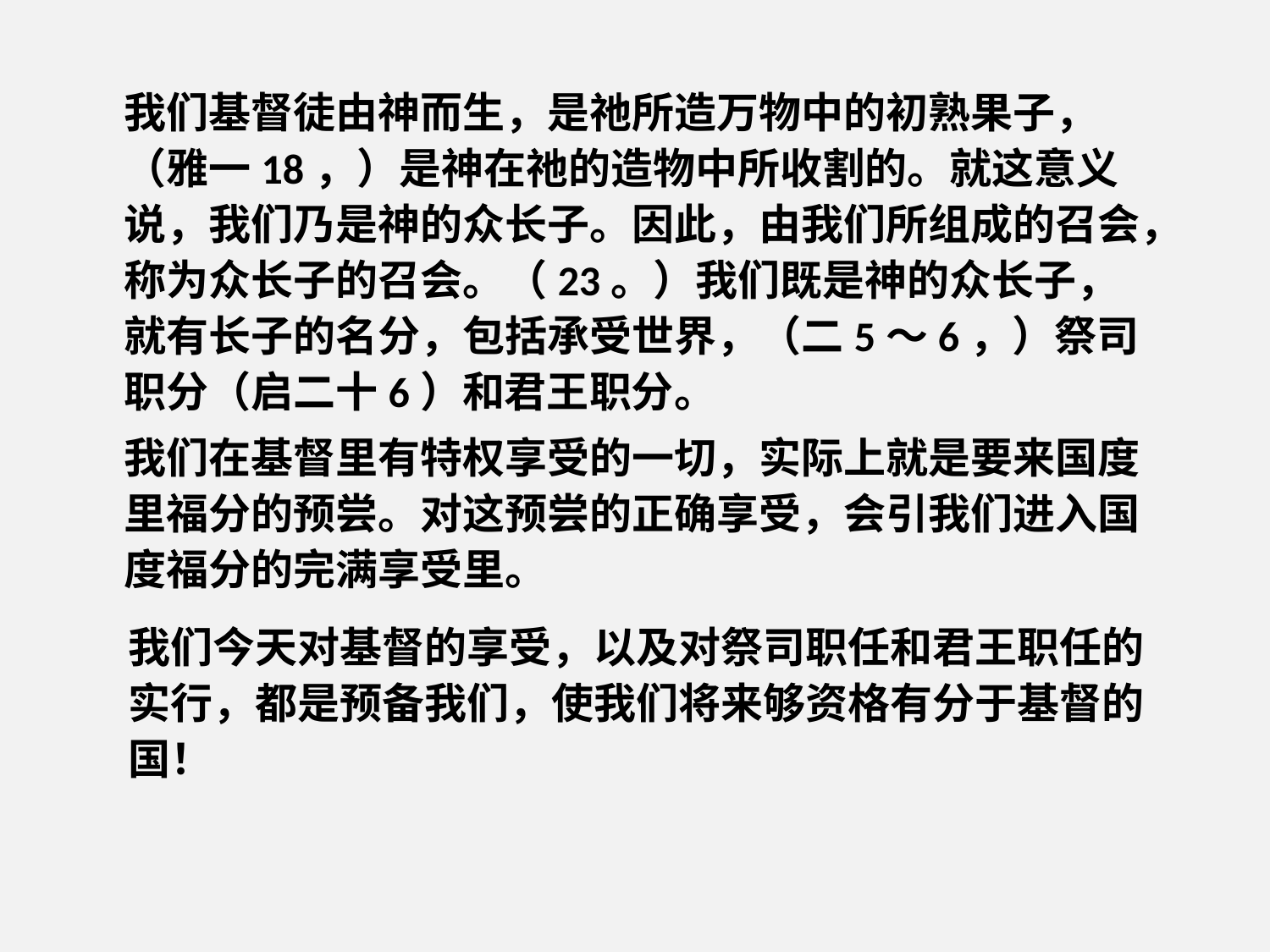

我们基督徒由神而生，是祂所造万物中的初熟果子，（雅一18，）是神在祂的造物中所收割的。就这意义说，我们乃是神的众长子。因此，由我们所组成的召会，称为众长子的召会。（23。）我们既是神的众长子，就有长子的名分，包括承受世界，（二5～6，）祭司职分（启二十6）和君王职分。
我们在基督里有特权享受的一切，实际上就是要来国度里福分的预尝。对这预尝的正确享受，会引我们进入国度福分的完满享受里。
我们今天对基督的享受，以及对祭司职任和君王职任的实行，都是预备我们，使我们将来够资格有分于基督的国！